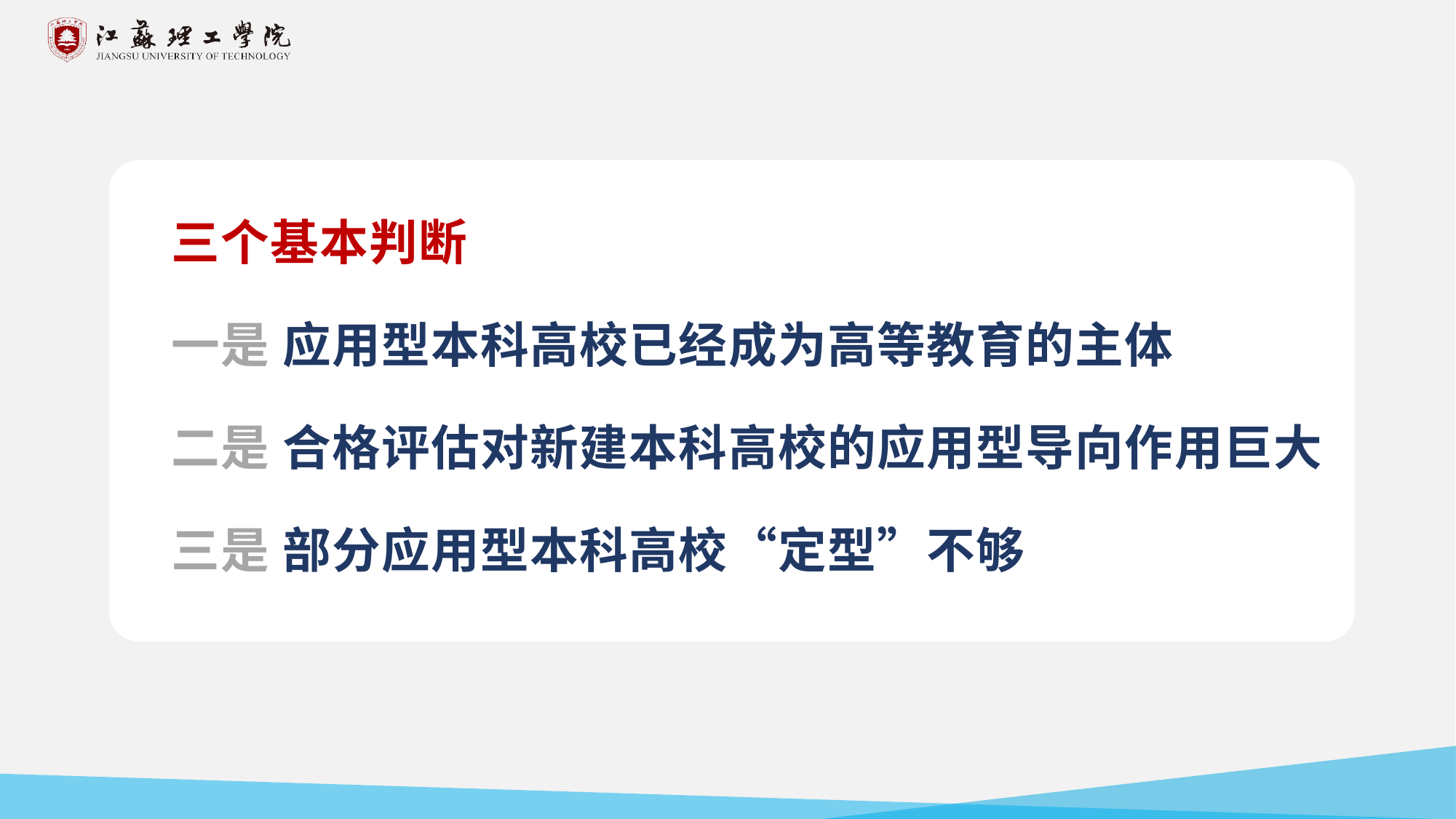

三个基本判断
一是 应用型本科高校已经成为高等教育的主体
二是 合格评估对新建本科高校的应用型导向作用巨大
三是 部分应用型本科高校“定型”不够